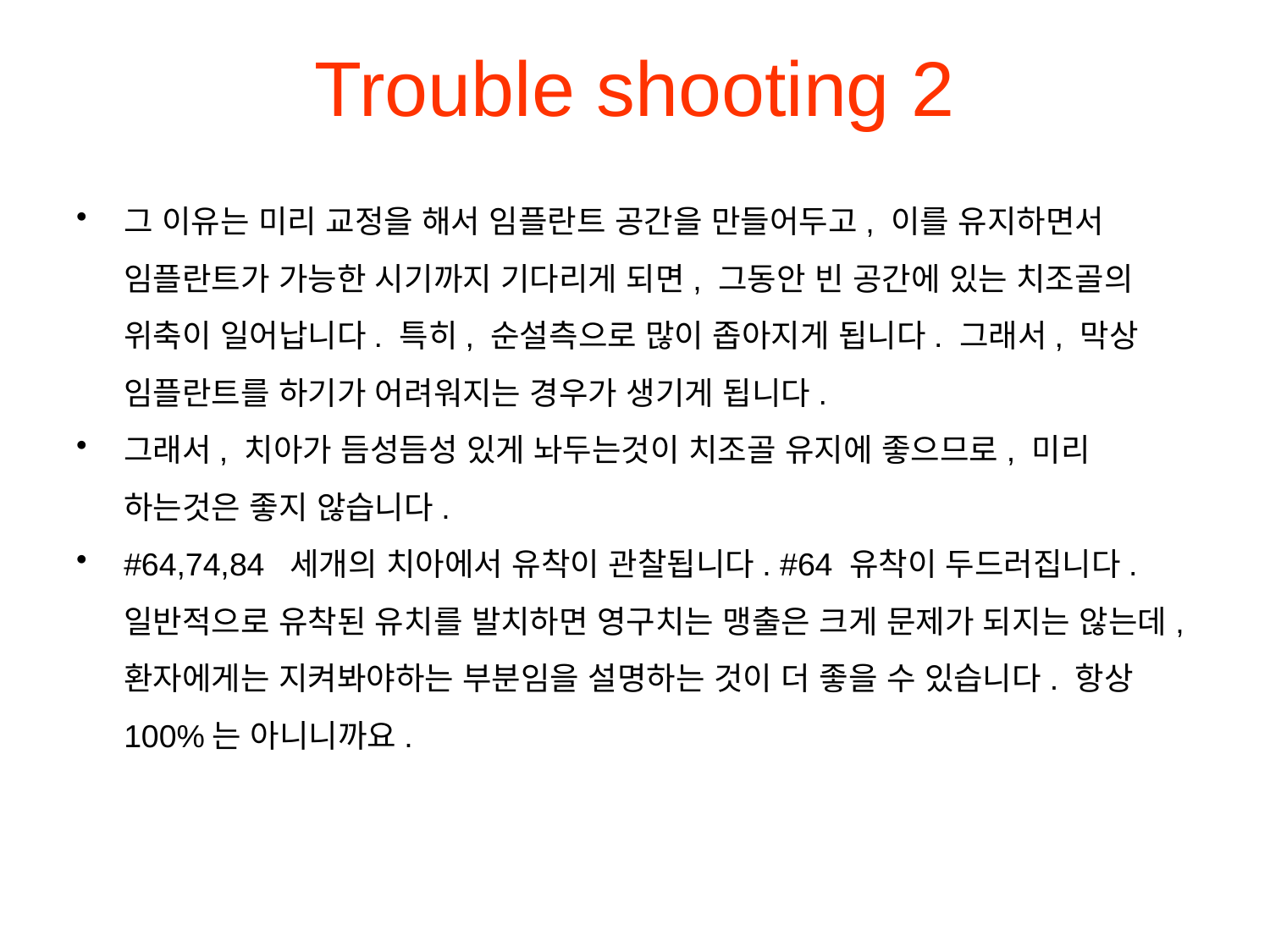

# Trouble shooting 2
그 이유는 미리 교정을 해서 임플란트 공간을 만들어두고, 이를 유지하면서 임플란트가 가능한 시기까지 기다리게 되면, 그동안 빈 공간에 있는 치조골의 위축이 일어납니다. 특히, 순설측으로 많이 좁아지게 됩니다. 그래서, 막상 임플란트를 하기가 어려워지는 경우가 생기게 됩니다.
그래서, 치아가 듬성듬성 있게 놔두는것이 치조골 유지에 좋으므로, 미리 하는것은 좋지 않습니다.
#64,74,84  세개의 치아에서 유착이 관찰됩니다. #64 유착이 두드러집니다. 일반적으로 유착된 유치를 발치하면 영구치는 맹출은 크게 문제가 되지는 않는데, 환자에게는 지켜봐야하는 부분임을 설명하는 것이 더 좋을 수 있습니다. 항상 100%는 아니니까요.